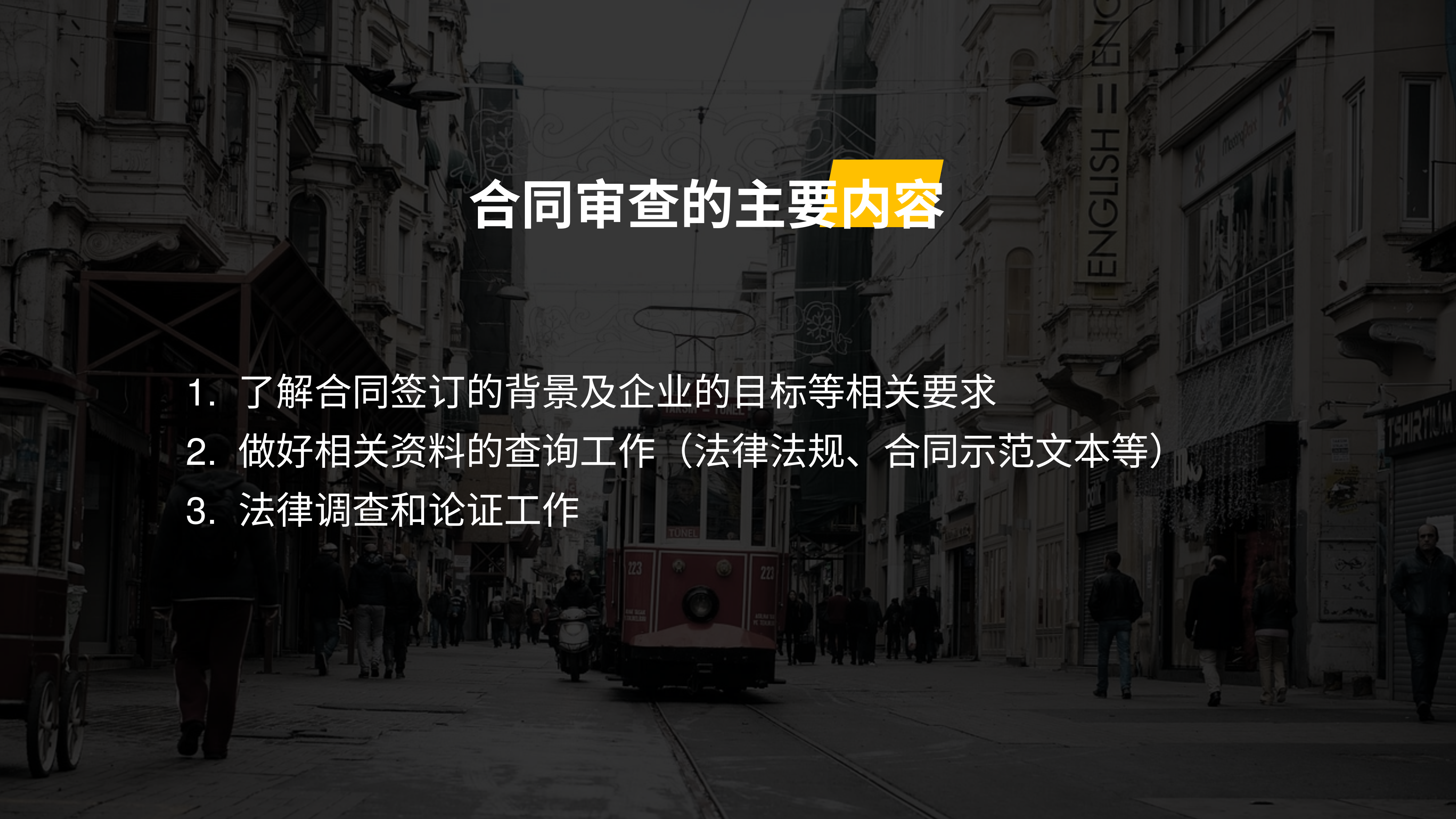

合同审查的主要内容

了解合同签订的背景及企业的目标等相关要求
做好相关资料的查询工作（法律法规、合同示范文本等）
法律调查和论证工作